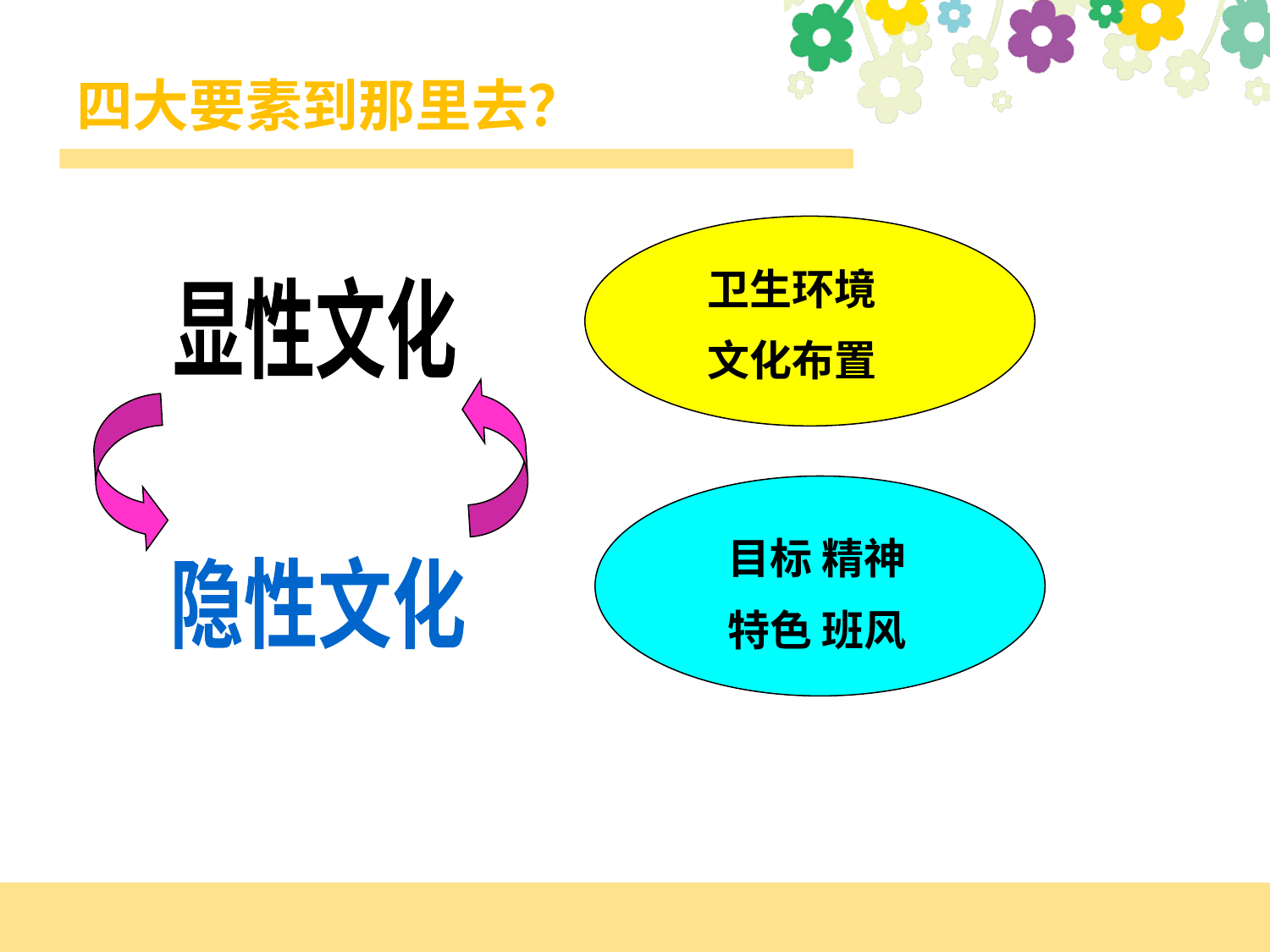

# 四大要素到那里去？

卫生环境
文化布置
显性文化

目标 精神
特色 班风
隐性文化